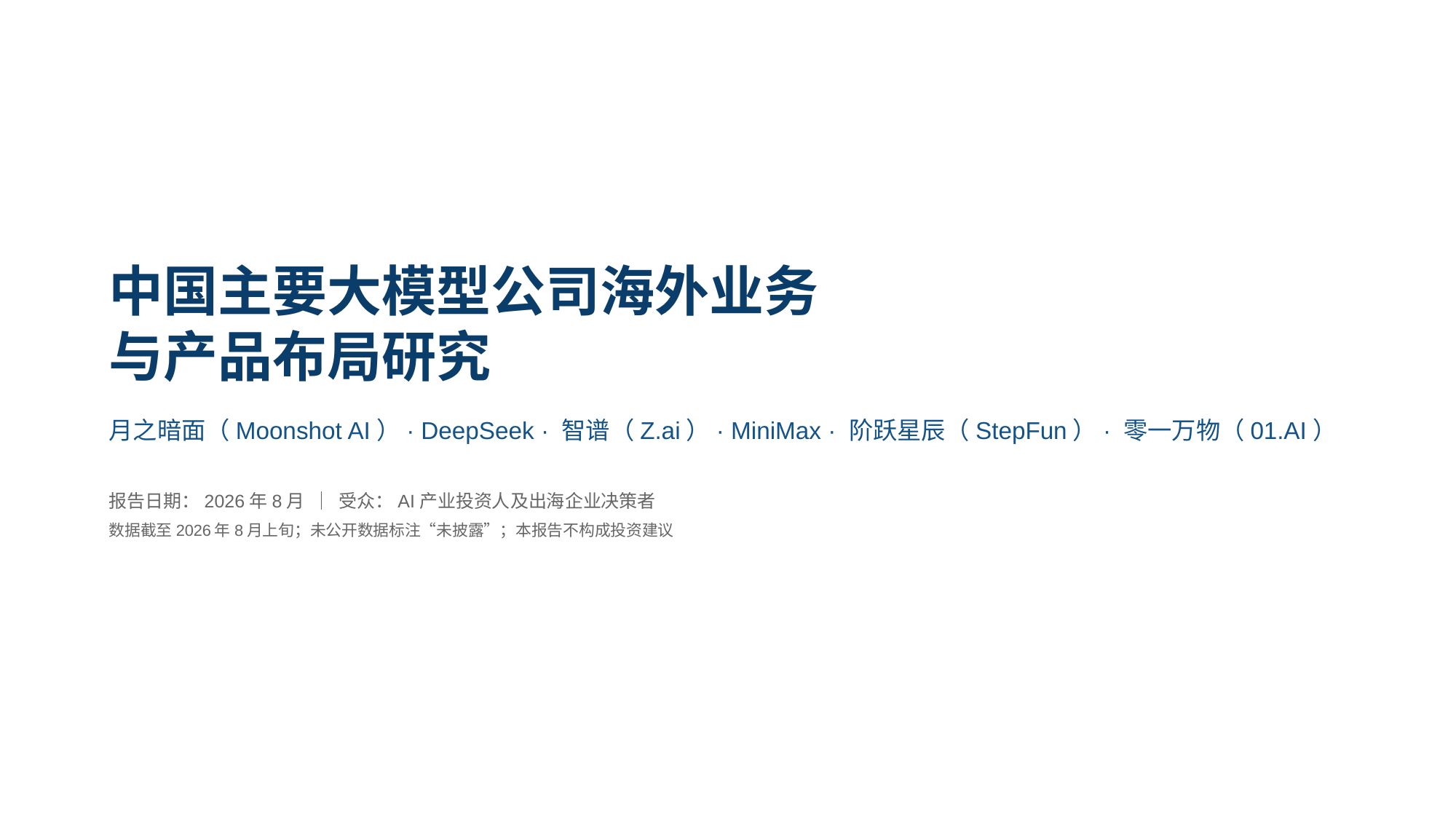

中国主要大模型公司海外业务
与产品布局研究
月之暗面（Moonshot AI）· DeepSeek · 智谱（Z.ai）· MiniMax · 阶跃星辰（StepFun）· 零一万物（01.AI）
报告日期：2026年8月  ｜  受众：AI产业投资人及出海企业决策者
数据截至2026年8月上旬；未公开数据标注“未披露”；本报告不构成投资建议